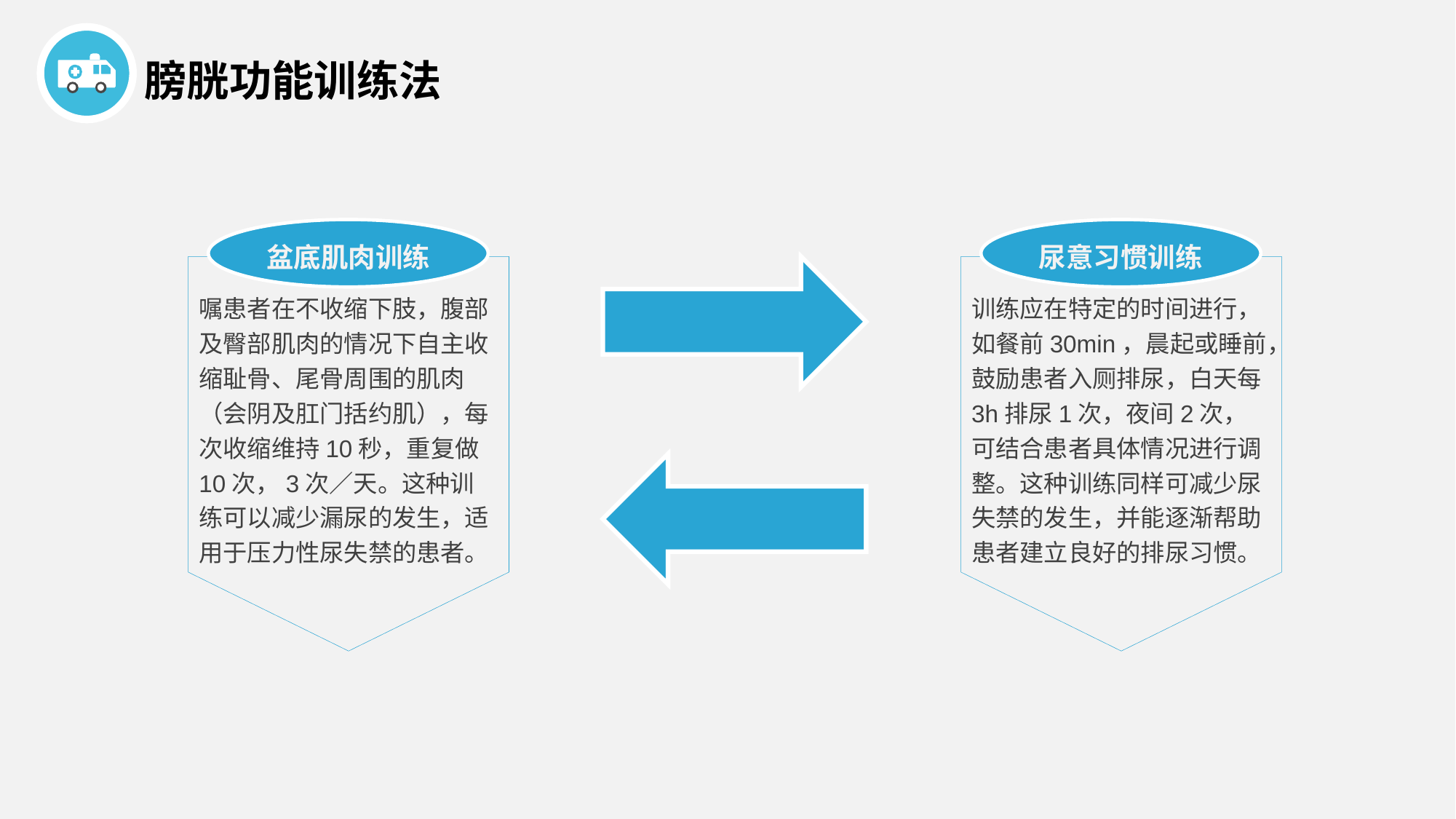

膀胱功能训练法
盆底肌肉训练
嘱患者在不收缩下肢，腹部及臀部肌肉的情况下自主收缩耻骨、尾骨周围的肌肉（会阴及肛门括约肌），每次收缩维持10秒，重复做10次，3次／天。这种训练可以减少漏尿的发生，适用于压力性尿失禁的患者。
尿意习惯训练
训练应在特定的时间进行，如餐前30min，晨起或睡前，鼓励患者入厕排尿，白天每3h排尿1次，夜间2次，可结合患者具体情况进行调整。这种训练同样可减少尿失禁的发生，并能逐渐帮助患者建立良好的排尿习惯。